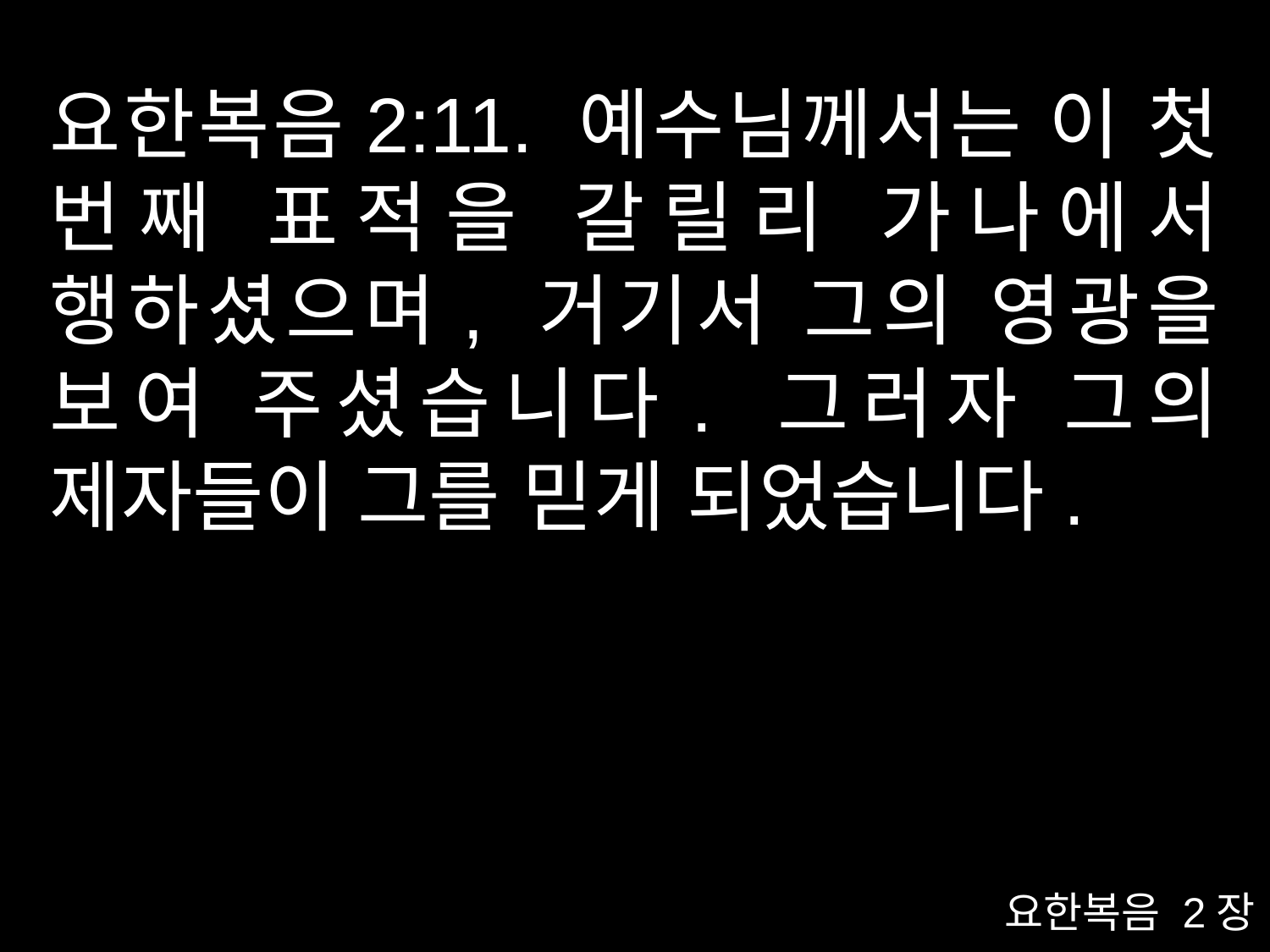

# 요한복음2:11. 예수님께서는 이 첫 번째 표적을 갈릴리 가나에서 행하셨으며, 거기서 그의 영광을 보여 주셨습니다. 그러자 그의 제자들이 그를 믿게 되었습니다.
요한복음 2장